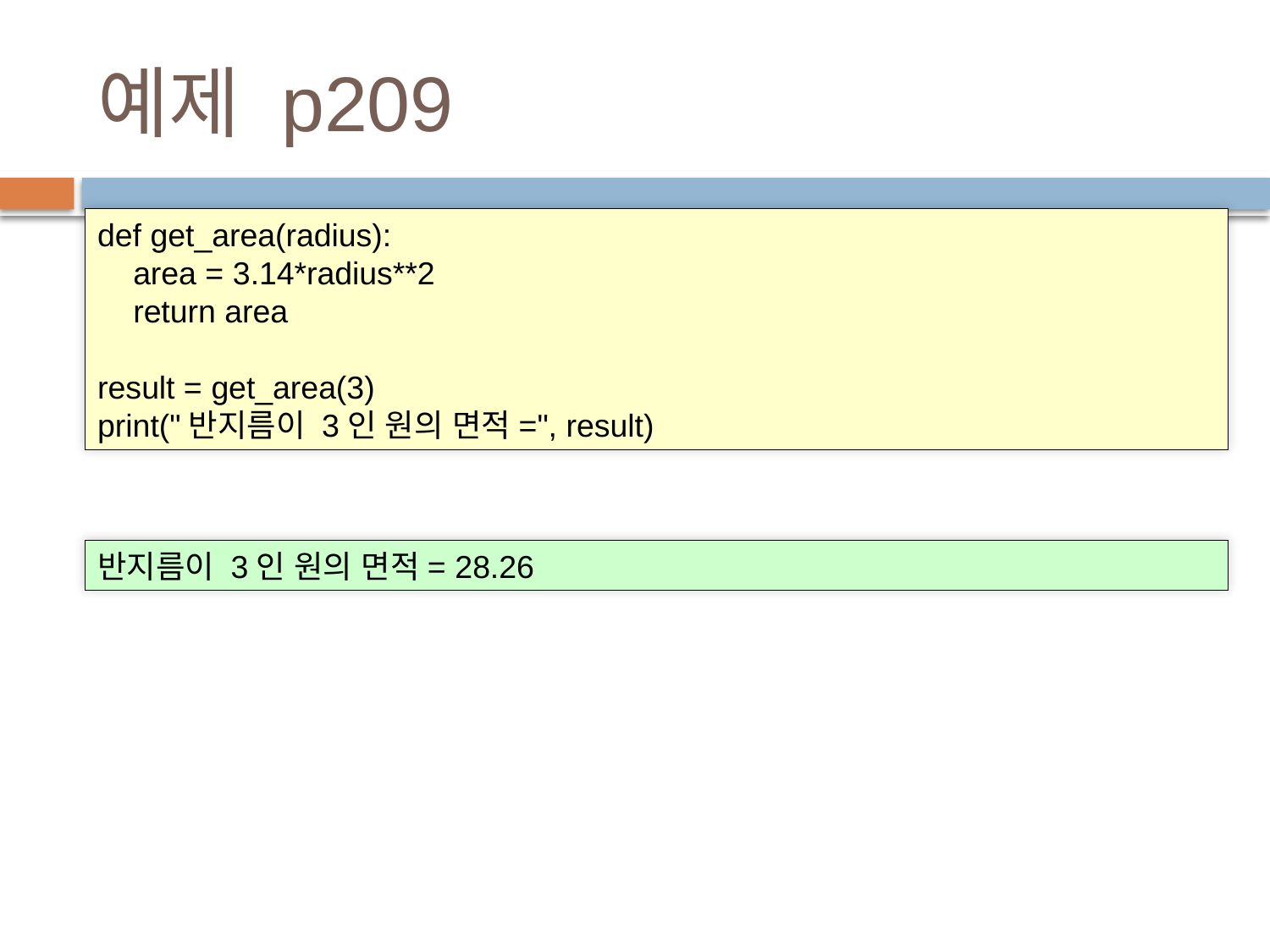

# 예제 p209
def get_area(radius):
    area = 3.14*radius**2
    return area

result = get_area(3)
print("반지름이 3인 원의 면적=", result)

반지름이 3인 원의 면적= 28.26